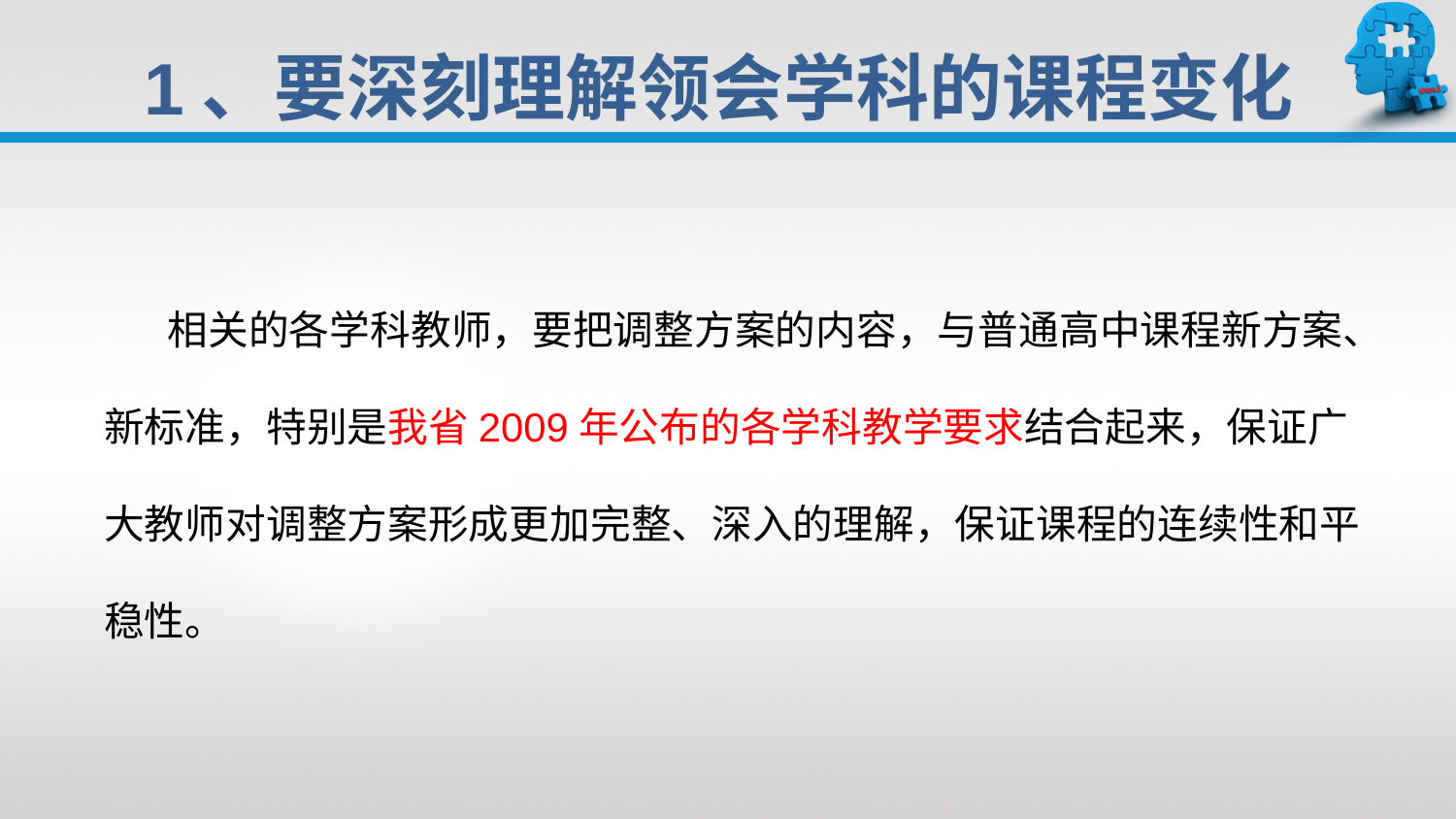

1、要深刻理解领会学科的课程变化
      相关的各学科教师，要把调整方案的内容，与普通高中课程新方案、新标准，特别是我省2009年公布的各学科教学要求结合起来，保证广大教师对调整方案形成更加完整、深入的理解，保证课程的连续性和平稳性。